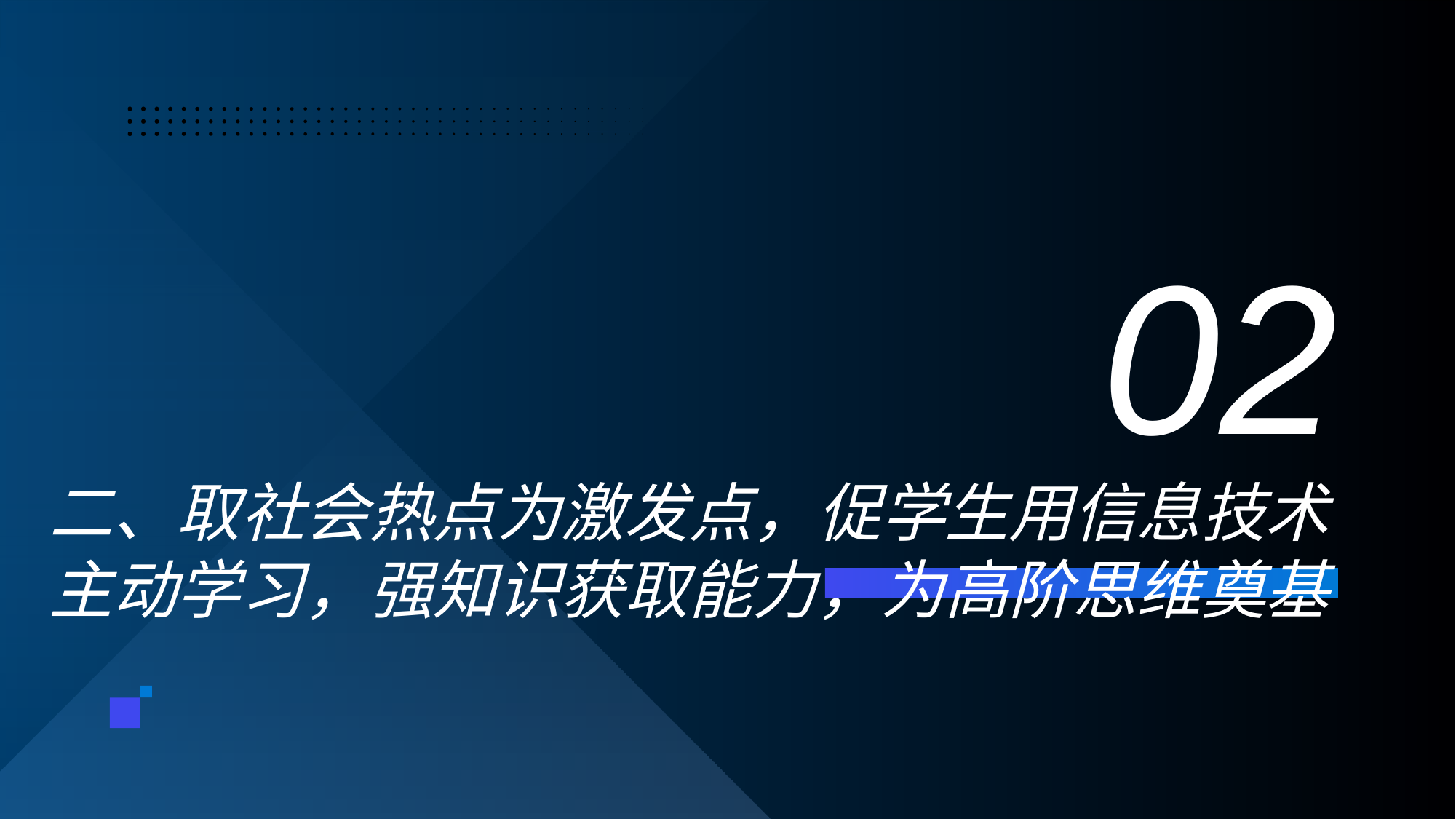

02
二、取社会热点为激发点，促学生用信息技术主动学习，强知识获取能力，为高阶思维奠基